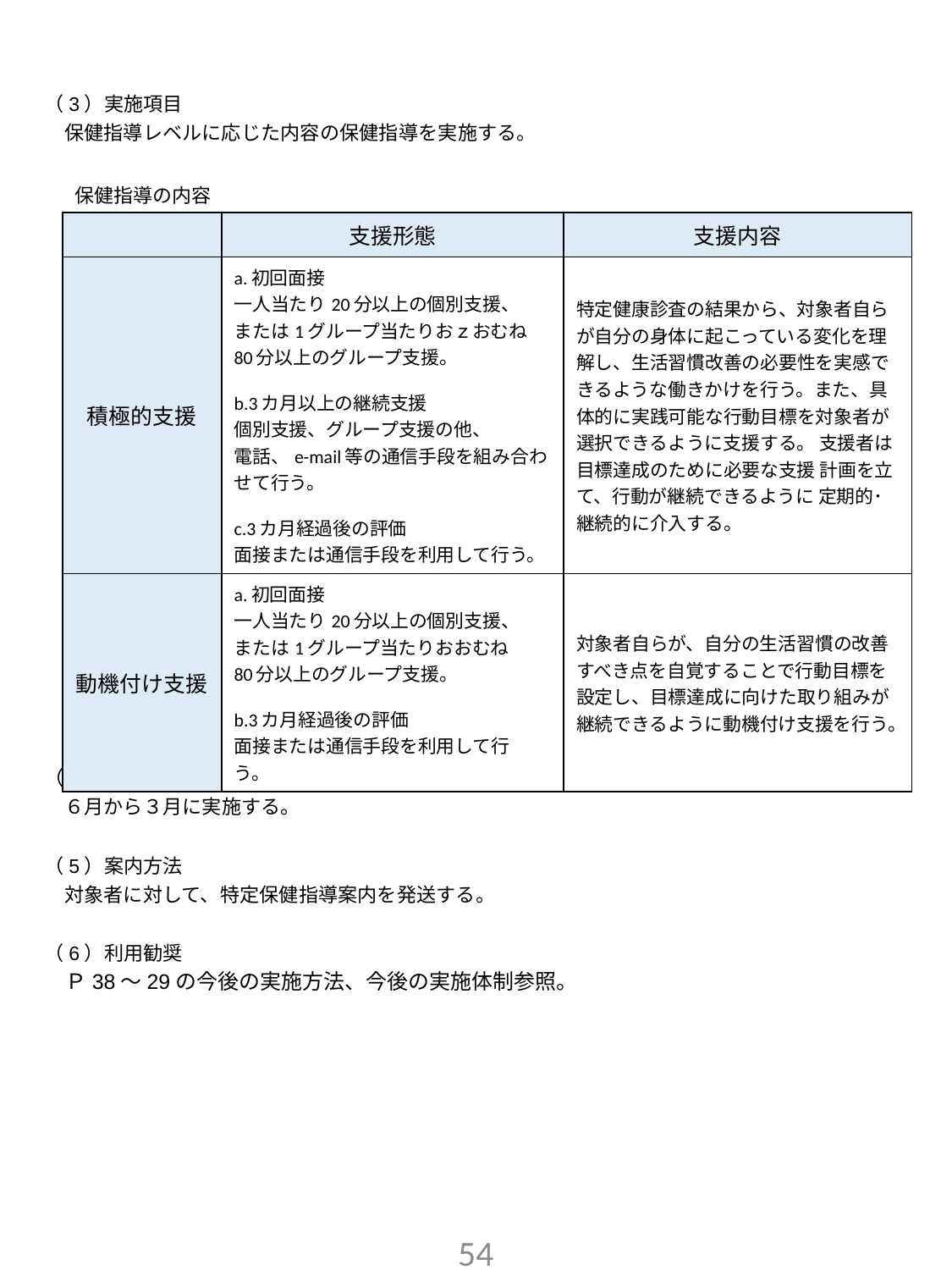

（3）実施項目
　保健指導レベルに応じた内容の保健指導を実施する。

（4）実施時期
　６月から３月に実施する。

（5）案内方法
　対象者に対して、特定保健指導案内を発送する。

（6）利用勧奨
　Ｐ38～29の今後の実施方法、今後の実施体制参照。

保健指導の内容
|  | 支援形態 | 支援内容 |
| --- | --- | --- |
| 積極的支援 | a.初回面接 一人当たり20分以上の個別支援、 または1グループ当たりおｚおむね 80分以上のグループ支援。 b.3カ月以上の継続支援 個別支援、グループ支援の他、 電話、e-mail等の通信手段を組み合わせて行う。 c.3カ月経過後の評価 面接または通信手段を利用して行う。 | 特定健康診査の結果から、対象者自らが自分の身体に起こっている変化を理 解し、生活習慣改善の必要性を実感で きるような働きかけを行う。また、具 体的に実践可能な行動目標を対象者が 選択できるように支援する。 支援者は目標達成のために必要な支援 計画を立て、行動が継続できるように 定期的･継続的に介入する。 |
| 動機付け支援 | a.初回面接 一人当たり20分以上の個別支援、 または1グループ当たりおおむね 80分以上のグループ支援。 b.3カ月経過後の評価 面接または通信手段を利用して行 う。 | 対象者自らが、自分の生活習慣の改善 すべき点を自覚することで行動目標を 設定し、目標達成に向けた取り組みが 継続できるように動機付け支援を行う。 |
54